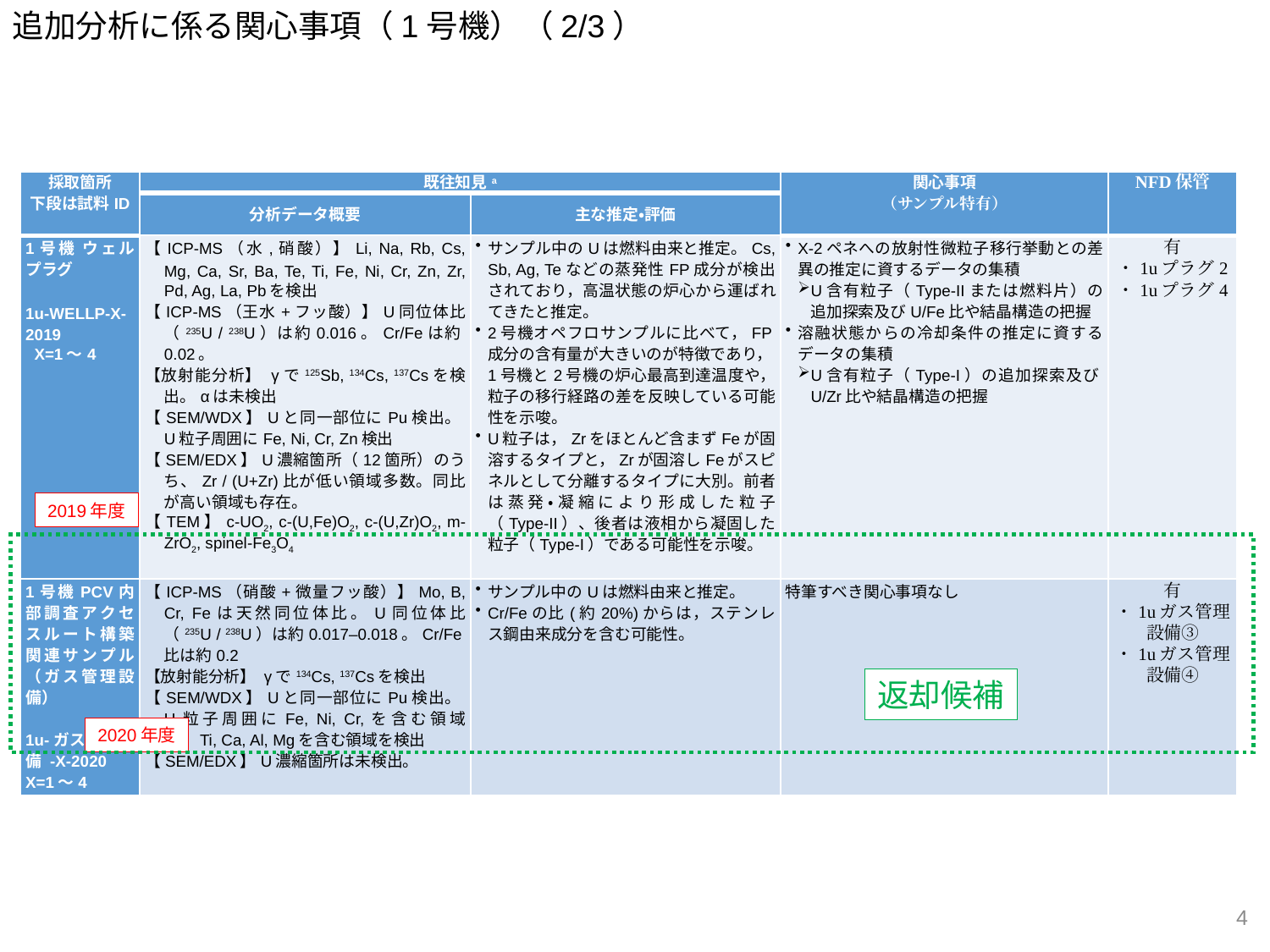

追加分析に係る関心事項（1号機）（2/3）
| 採取箇所 下段は試料ID | 既往知見a |  | 関心事項 （サンプル特有） | NFD保管 |
| --- | --- | --- | --- | --- |
|  | 分析データ概要 | 主な推定・評価 |  |  |
| 1号機 ウェルプラグ   1u-WELLP-X-2019 X=1～4 | 【ICP-MS（水,硝酸）】Li, Na, Rb, Cs, Mg, Ca, Sr, Ba, Te, Ti, Fe, Ni, Cr, Zn, Zr, Pd, Ag, La, Pbを検出 【ICP-MS（王水+フッ酸）】U同位体比（235U / 238U）は約0.016。Cr/Feは約0.02。 【放射能分析】 γで125Sb, 134Cs, 137Csを検出。αは未検出 【SEM/WDX】Uと同一部位にPu検出。U粒子周囲にFe, Ni, Cr, Zn検出 【SEM/EDX】U濃縮箇所（12箇所）のうち、Zr / (U+Zr)比が低い領域多数。同比が高い領域も存在。 【TEM】c-UO2, c-(U,Fe)O2, c-(U,Zr)O2, m-ZrO2, spinel-Fe3O4 | サンプル中のUは燃料由来と推定。Cs, Sb, Ag, Teなどの蒸発性FP成分が検出されており，高温状態の炉心から運ばれてきたと推定。 2号機オペフロサンプルに比べて，FP成分の含有量が大きいのが特徴であり，1号機と2号機の炉心最高到達温度や，粒子の移行経路の差を反映している可能性を示唆。 U粒子は，Zrをほとんど含まずFeが固溶するタイプと，Zrが固溶しFeがスピネルとして分離するタイプに大別。前者は蒸発・凝縮により形成した粒子（Type-II）、後者は液相から凝固した粒子（Type-I）である可能性を示唆。 | X-2ペネへの放射性微粒子移行挙動との差異の推定に資するデータの集積 U含有粒子（Type-IIまたは燃料片）の追加探索及びU/Fe比や結晶構造の把握 溶融状態からの冷却条件の推定に資するデータの集積 U含有粒子（Type-I）の追加探索及びU/Zr比や結晶構造の把握 | 有 ・1uプラグ2 ・1uプラグ4 |
| 1号機PCV内部調査アクセスルート構築関連サンプル（ガス管理設備）   1u-ガス管理設備-X-2020　X=1～4 | 【ICP-MS（硝酸+微量フッ酸）】Mo, B, Cr, Feは天然同位体比。U同位体比（235U / 238U）は約0.017–0.018。Cr/Fe比は約0.2 【放射能分析】 γで134Cs, 137Csを検出 【SEM/WDX】Uと同一部位にPu検出。U粒子周囲にFe, Ni, Cr,を含む領域と、Ti, Ca, Al, Mgを含む領域を検出 【SEM/EDX】U濃縮箇所は未検出。 | サンプル中のUは燃料由来と推定。 Cr/Feの比(約20%)からは，ステンレス鋼由来成分を含む可能性。 | 特筆すべき関心事項なし | 有 ・1uガス管理設備③ ・1uガス管理設備④ |
2019年度

返却候補
2020年度
4